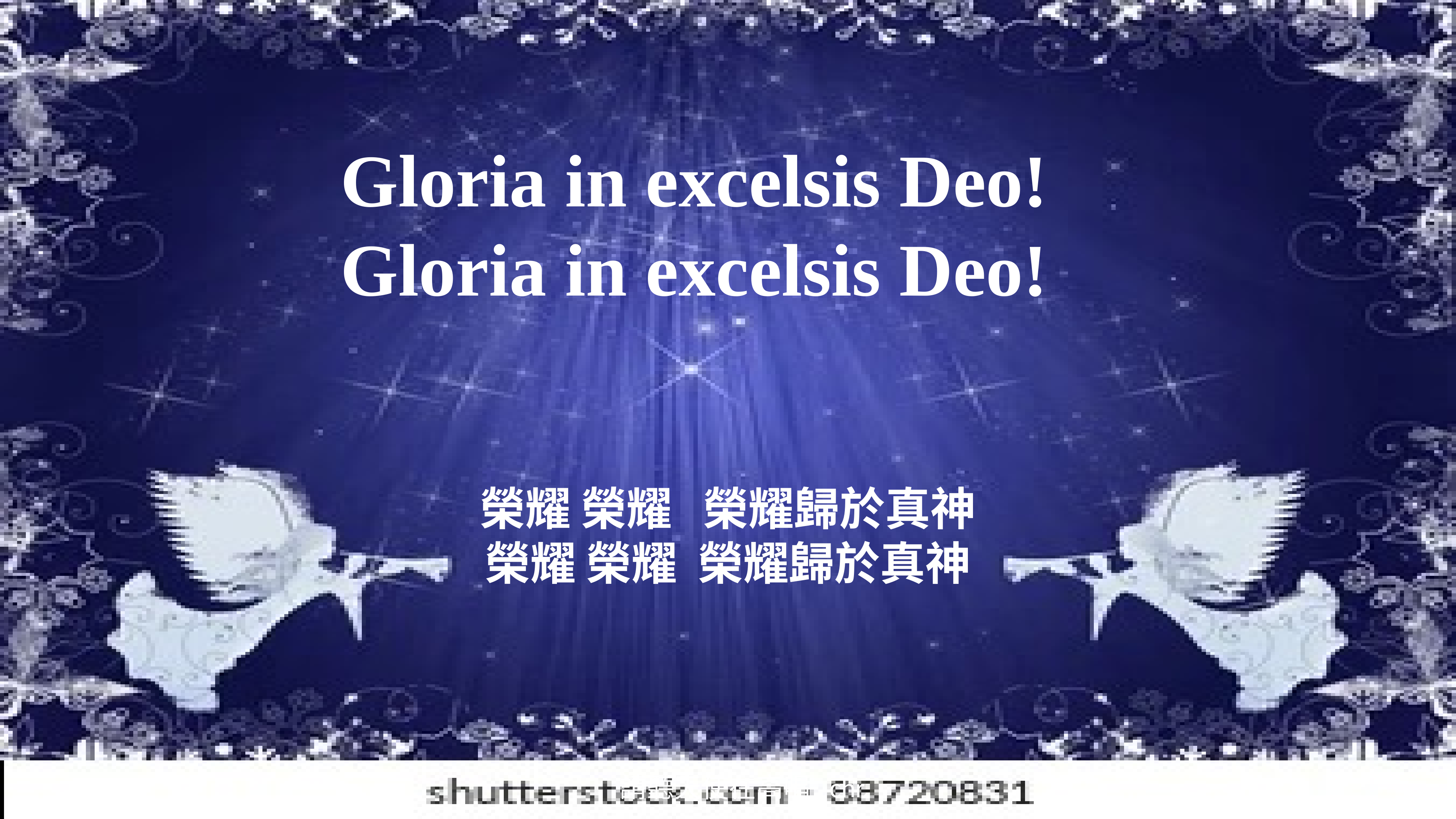

Gloria in excelsis Deo!
Gloria in excelsis Deo!
榮耀 榮耀   榮耀歸於真神
榮耀 榮耀  榮耀歸於真神
請聽天使在高唱  chr.